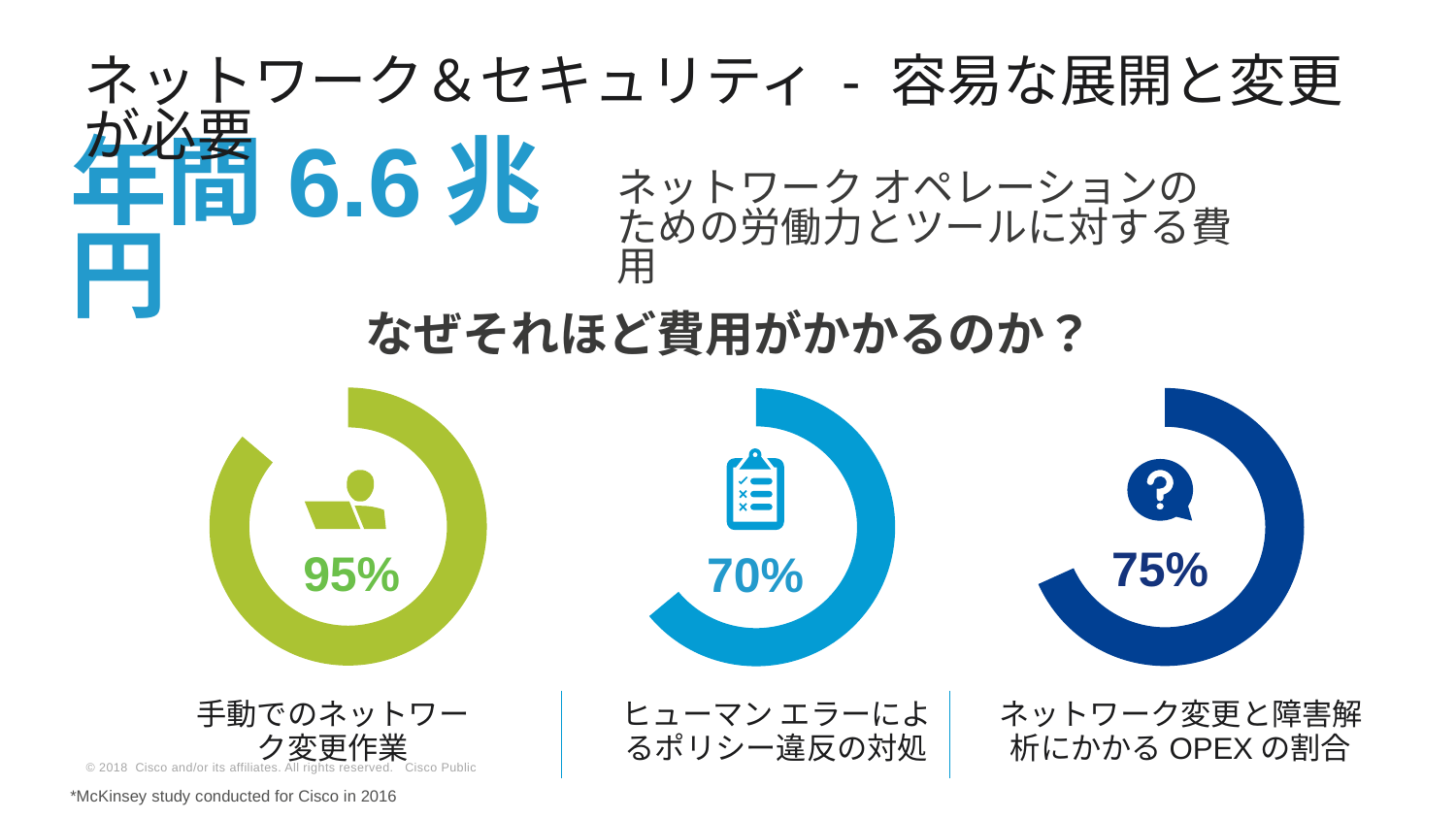

ネットワーク＆セキュリティ - 容易な展開と変更が必要

ネットワーク オペレーションのための労働力とツールに対する費用
年間6.6兆円
なぜそれほど費用がかかるのか？

95%

75%

70%

手動でのネットワーク変更作業
ヒューマン エラーによるポリシー違反の対処
ネットワーク変更と障害解析にかかるOPEXの割合
*McKinsey study conducted for Cisco in 2016